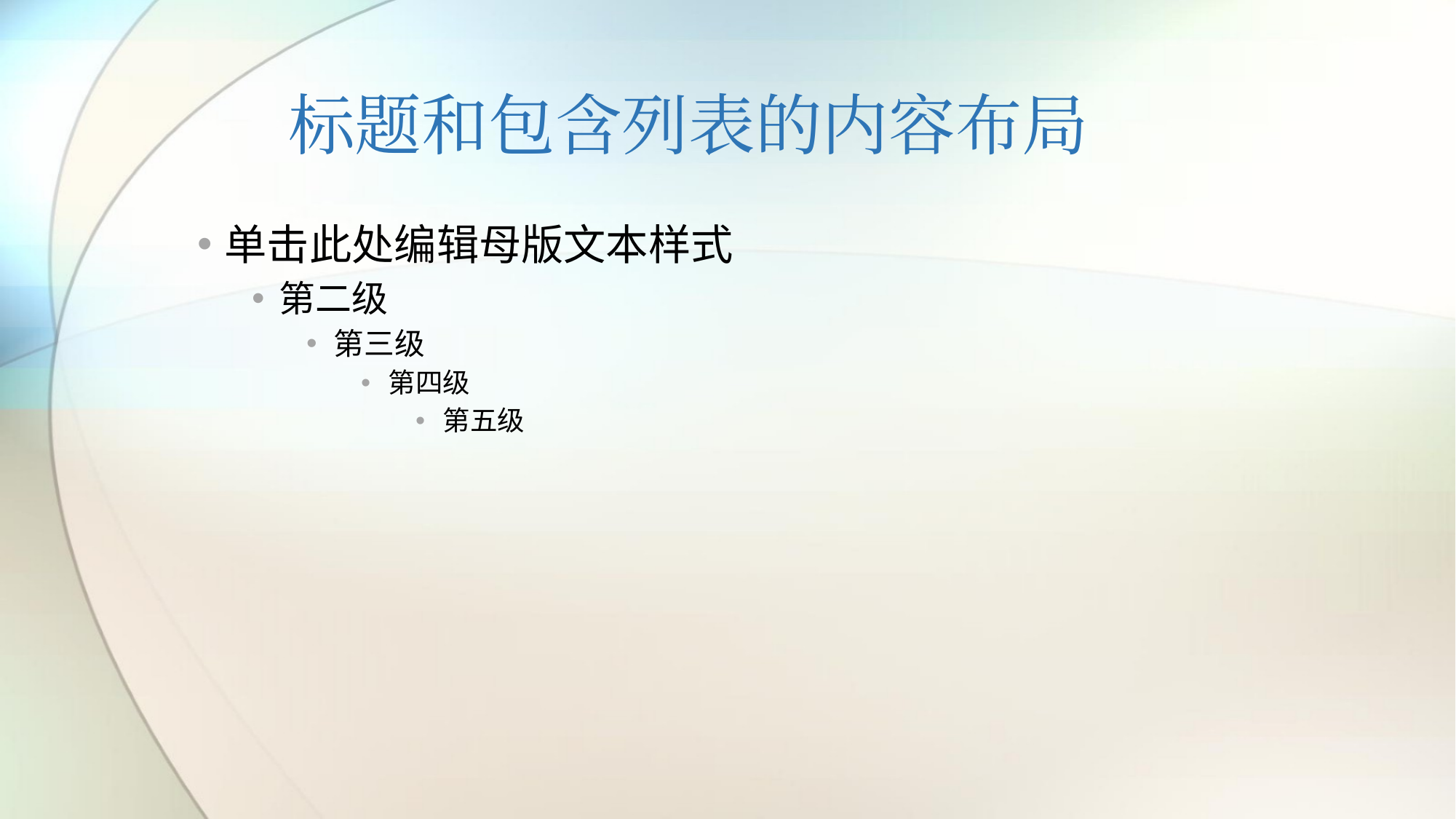

# 标题和包含列表的内容布局
单击此处编辑母版文本样式
第二级
第三级
第四级
第五级